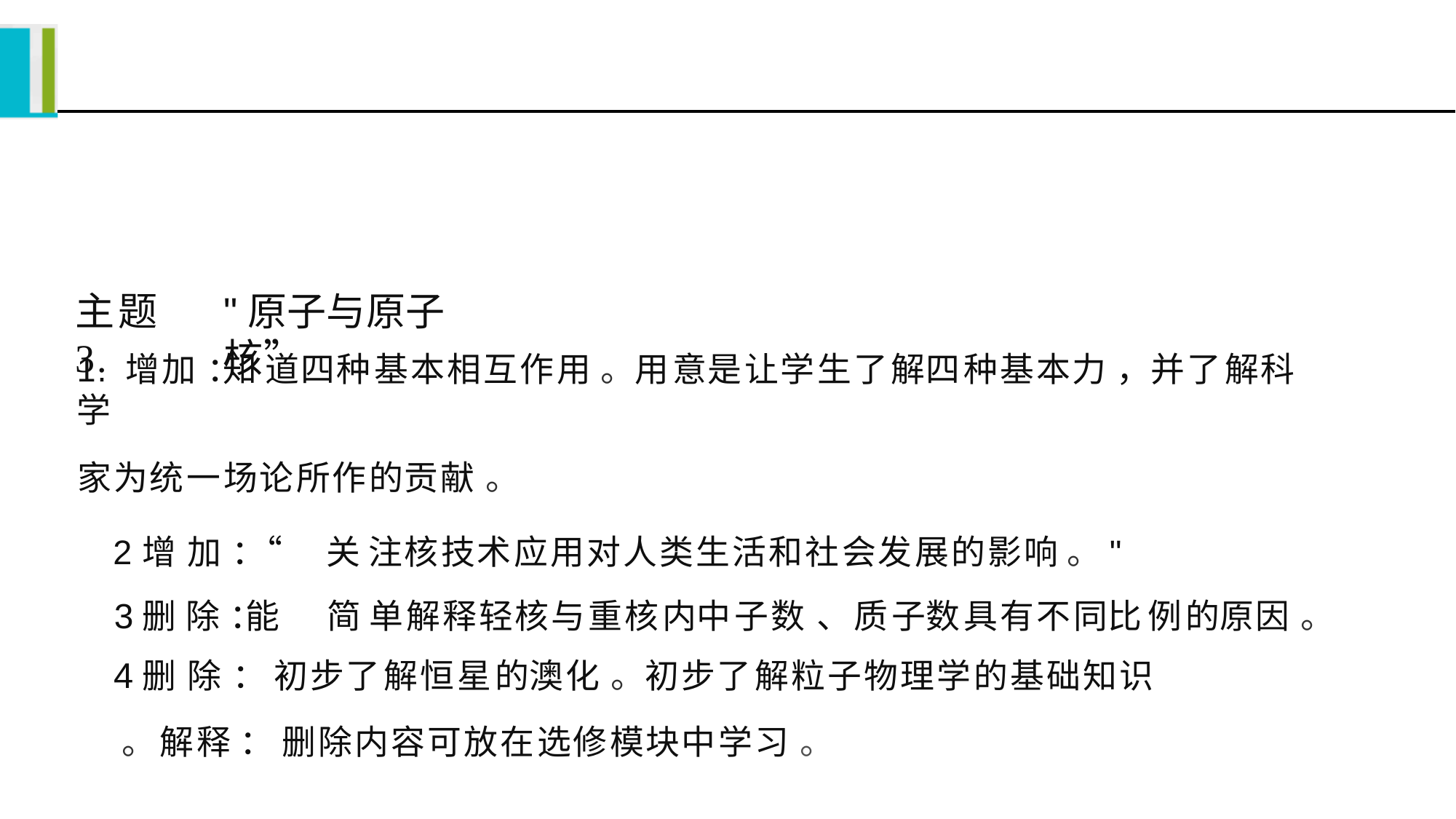

主题3.
"原子与原子核”
1. 增加 ：知 道四种基本相互作用。用意是让学生了解四种基本力 ，并了解科学
家为统一场论所作的贡献 。

2增 加 ：“	关 注核技术应用对人类生活和社会发展的影响 。"
3删 除 ：能	简 单解释轻核与重核内中子数 、质子数具有不同比例的原因 。
4删 除 ： 初步了解恒星的澳化 。初步了解粒子物理学的基础知识
。解释 ： 删除内容可放在选修模块中学习 。